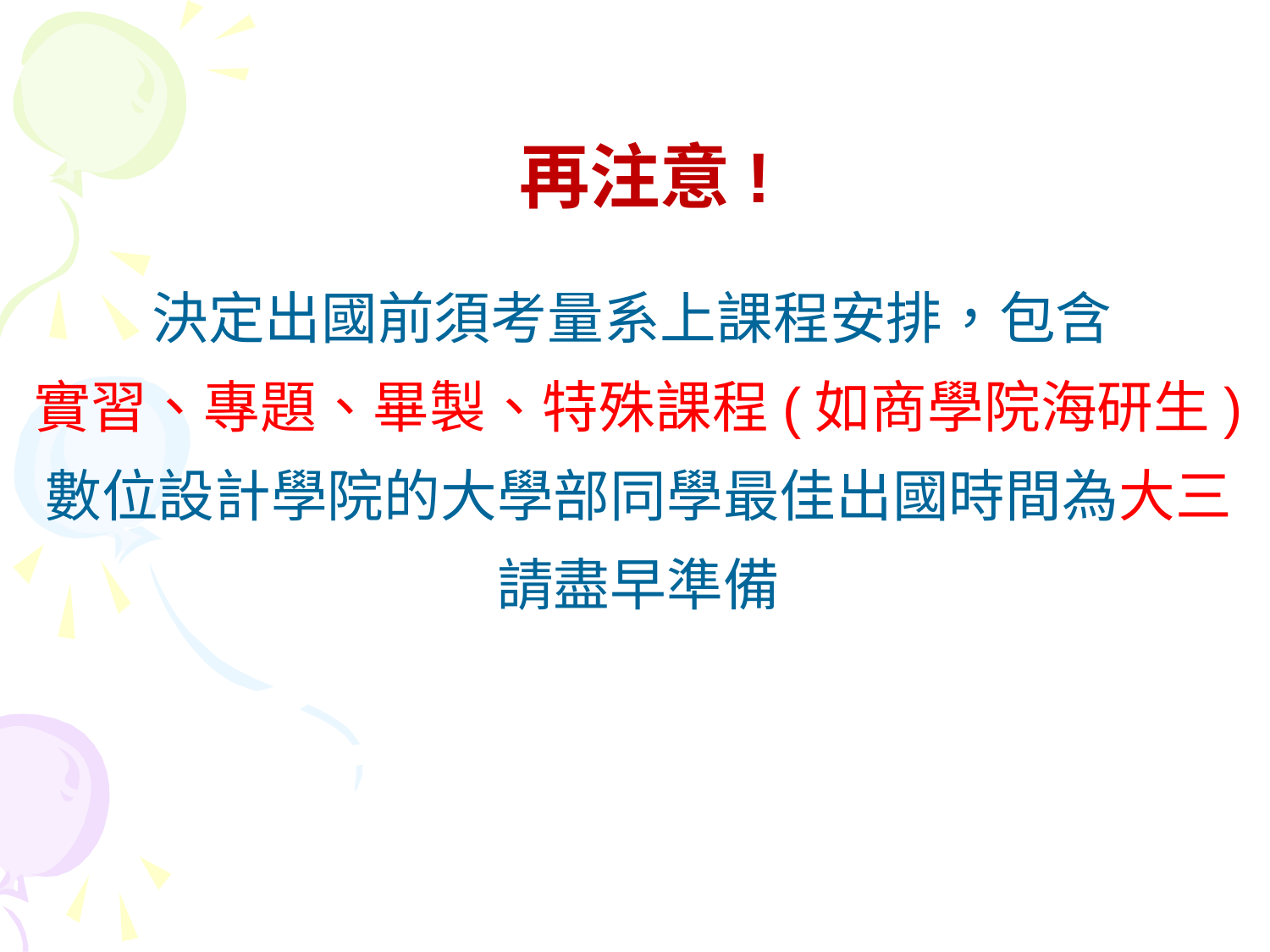

再注意!
決定出國前須考量系上課程安排，包含
實習、專題、畢製、特殊課程(如商學院海研生)
數位設計學院的大學部同學最佳出國時間為大三
請盡早準備